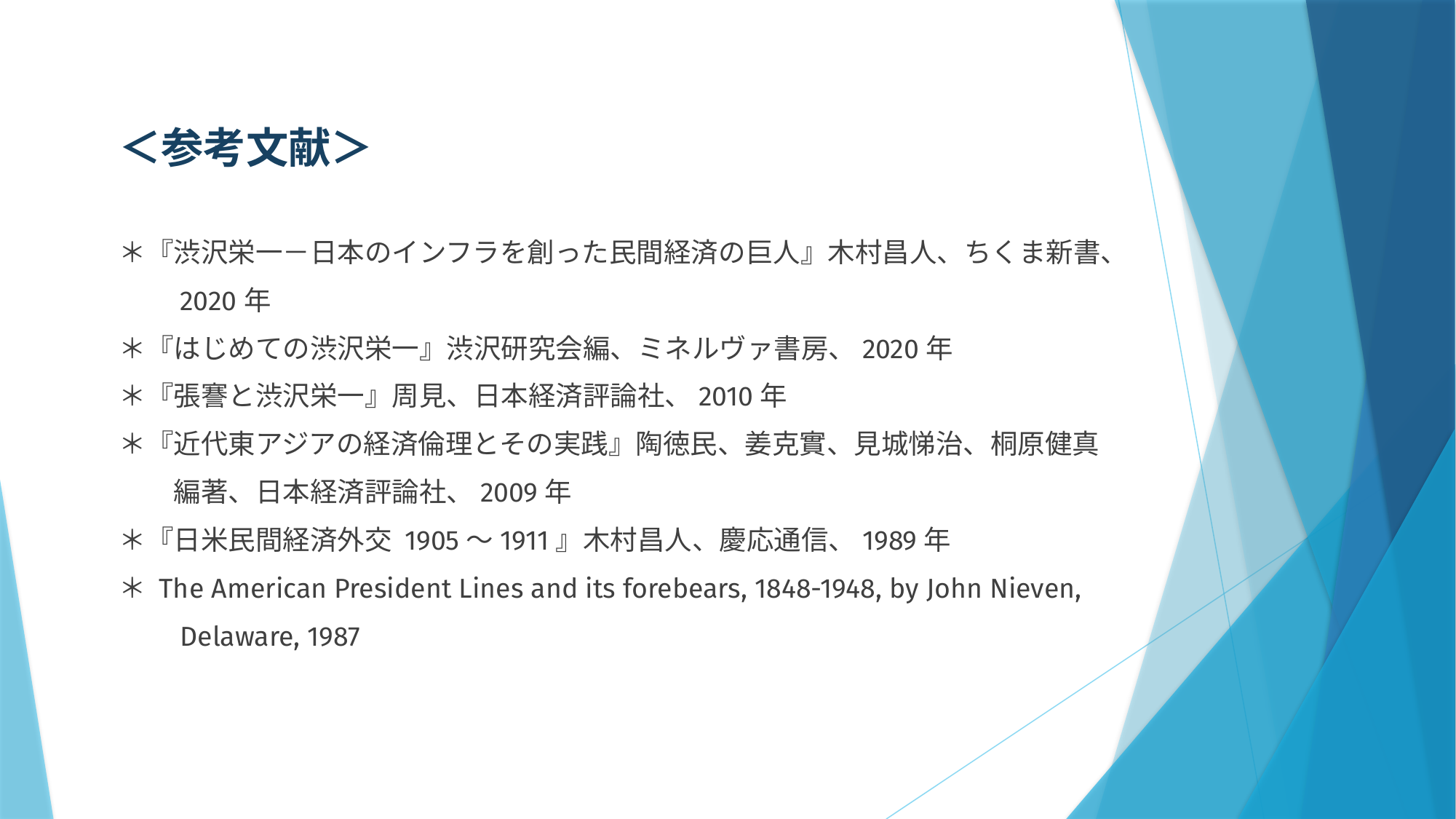

＜参考文献＞

＊『渋沢栄一－日本のインフラを創った民間経済の巨人』木村昌人、ちくま新書、
　　2020年
＊『はじめての渋沢栄一』渋沢研究会編、ミネルヴァ書房、2020年
＊『張謇と渋沢栄一』周見、日本経済評論社、2010年
＊『近代東アジアの経済倫理とその実践』陶徳民、姜克實、見城悌治、桐原健真
　　編著、日本経済評論社、2009年
＊『日米民間経済外交 1905～1911』木村昌人、慶応通信、1989年
＊ The American President Lines and its forebears, 1848-1948, by John Nieven,
　　Delaware, 1987